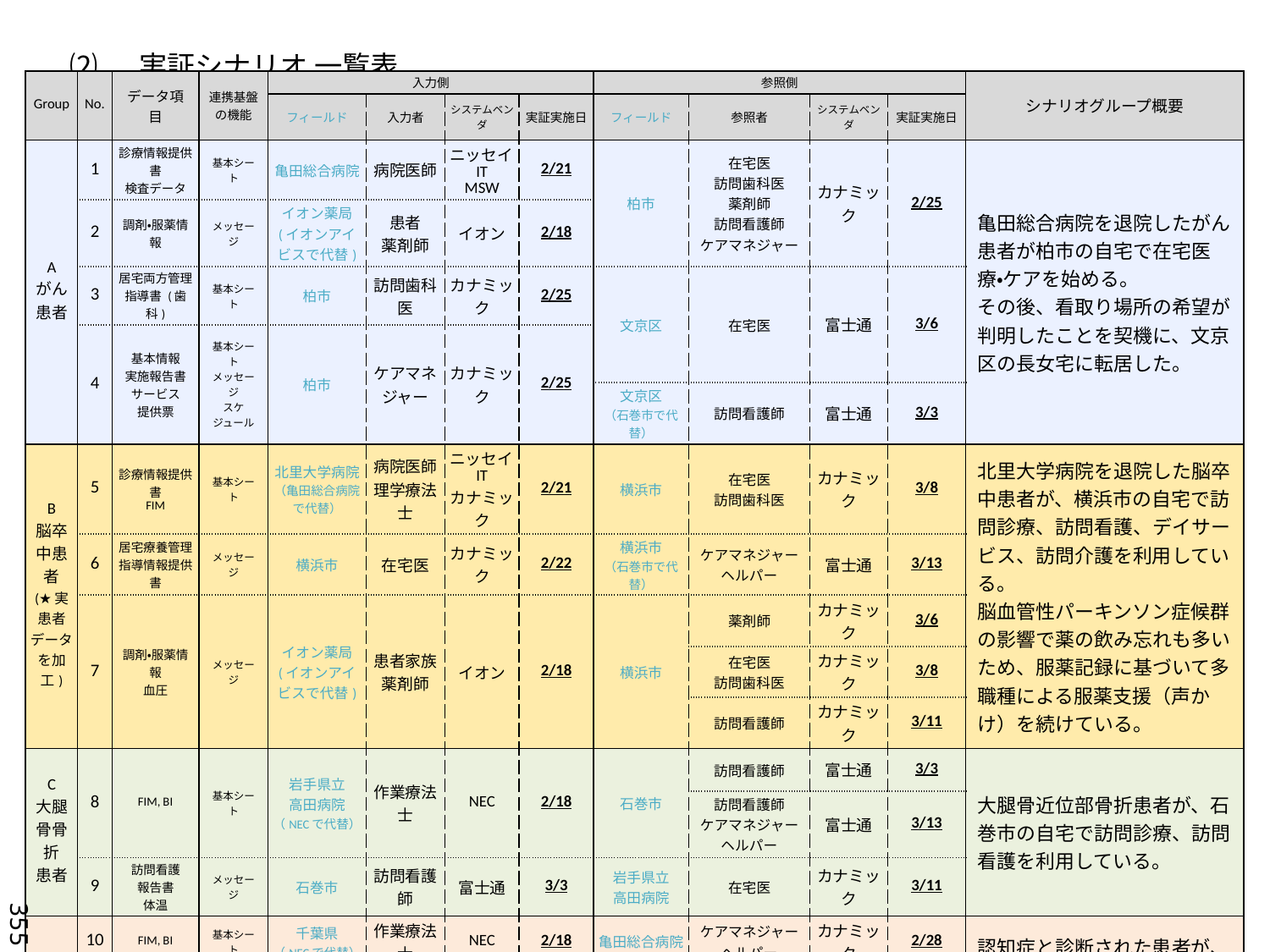

# ⑵　  実証シナリオ 一覧表
| Group | No. | データ項目 | 連携基盤の機能 | 入力側 |  |  |  | 参照側 |  |  |  | シナリオグループ概要 |
| --- | --- | --- | --- | --- | --- | --- | --- | --- | --- | --- | --- | --- |
|  |  |  |  | フィールド | 入力者 | システムベンダ | 実証実施日 | フィールド | 参照者 | システムベンダ | 実証実施日 |  |
| A がん 患者 | 1 | 診療情報提供書 検査データ | 基本シート | 亀田総合病院 | 病院医師 | ニッセイIT MSW | 2/21 | 柏市 | 在宅医 訪問歯科医 薬剤師 訪問看護師 ケアマネジャー | カナミック | 2/25 | 亀田総合病院を退院したがん患者が柏市の自宅で在宅医療・ケアを始める。 その後、看取り場所の希望が判明したことを契機に、文京区の長女宅に転居した。 |
|  | 2 | 調剤・服薬情報 | メッセージ | イオン薬局 (イオンアイビスで代替) | 患者 薬剤師 | イオン | 2/18 |  |  |  |  |  |
|  | 3 | 居宅両方管理指導書 (歯科) | 基本シート | 柏市 | 訪問歯科医 | カナミック | 2/25 | 文京区 | 在宅医 | 富士通 | 3/6 |  |
|  | 4 | 基本情報 実施報告書 サービス 提供票 | 基本シート メッセージ スケジュール | 柏市 | ケアマネジャー | カナミック | 2/25 |  |  |  |  |  |
|  |  |  |  |  |  |  |  | 文京区 （石巻市で代替） | 訪問看護師 | 富士通 | 3/3 |  |
| B 脳卒中患者 (★実患者データを加工) | 5 | 診療情報提供書 FIM | 基本シート | 北里大学病院（亀田総合病院で代替） | 病院医師 理学療法士 | ニッセイIT カナミック | 2/21 | 横浜市 | 在宅医 訪問歯科医 | カナミック | 3/8 | 北里大学病院を退院した脳卒中患者が、横浜市の自宅で訪問診療、訪問看護、デイサービス、訪問介護を利用している。 脳血管性パーキンソン症候群の影響で薬の飲み忘れも多いため、服薬記録に基づいて多職種による服薬支援（声かけ）を続けている。 |
|  | 6 | 居宅療養管理指導情報提供書 | メッセージ | 横浜市 | 在宅医 | カナミック | 2/22 | 横浜市 （石巻市で代替） | ケアマネジャー ヘルパー | 富士通 | 3/13 |  |
|  | 7 | 調剤・服薬情報 血圧 | メッセージ | イオン薬局 (イオンアイビスで代替) | 患者家族 薬剤師 | イオン | 2/18 | 横浜市 | 薬剤師 | カナミック | 3/6 |  |
|  |  |  |  |  |  |  |  |  | 在宅医 訪問歯科医 | カナミック | 3/8 |  |
|  |  |  |  |  |  |  |  |  | 訪問看護師 | カナミック | 3/11 |  |
| C 大腿骨骨折 患者 | 8 | FIM, BI | 基本シート | 岩手県立 高田病院 （NECで代替） | 作業療法士 | NEC | 2/18 | 石巻市 | 訪問看護師 | 富士通 | 3/3 | 大腿骨近位部骨折患者が、石巻市の自宅で訪問診療、訪問看護を利用している。 |
|  |  |  |  |  |  |  |  |  | 訪問看護師 ケアマネジャー ヘルパー | 富士通 | 3/13 |  |
|  | 9 | 訪問看護 報告書 体温 | メッセージ | 石巻市 | 訪問看護師 | 富士通 | 3/3 | 岩手県立 高田病院 | 在宅医 | カナミック | 3/11 |  |
| D 認知症患者 | 10 | FIM, BI | 基本シート | 千葉県 （NECで代替） | 作業療法士 | NEC | 2/18 | 亀田総合病院 | ケアマネジャー ヘルパー | カナミック | 2/28 | 認知症と診断された患者が、千葉県の自宅にて訪問看護を開始する。 ケアマネジャーが介護サービス計画を立案した。 |
|  | 11 | 介護 サービス 計画書 InterRAI | メッセージ | 亀田総合病院 | ケアマネジャー ヘルパー | カナミック | 2/28 | 千葉県 （文京区で代替） | 在宅医 | 富士通 | 3/6 |  |
|  |  |  |  |  |  |  |  | 千葉県 （石巻市で代替） | 訪問看護師 | 富士通 | 3/3, 13 |  |
13
355